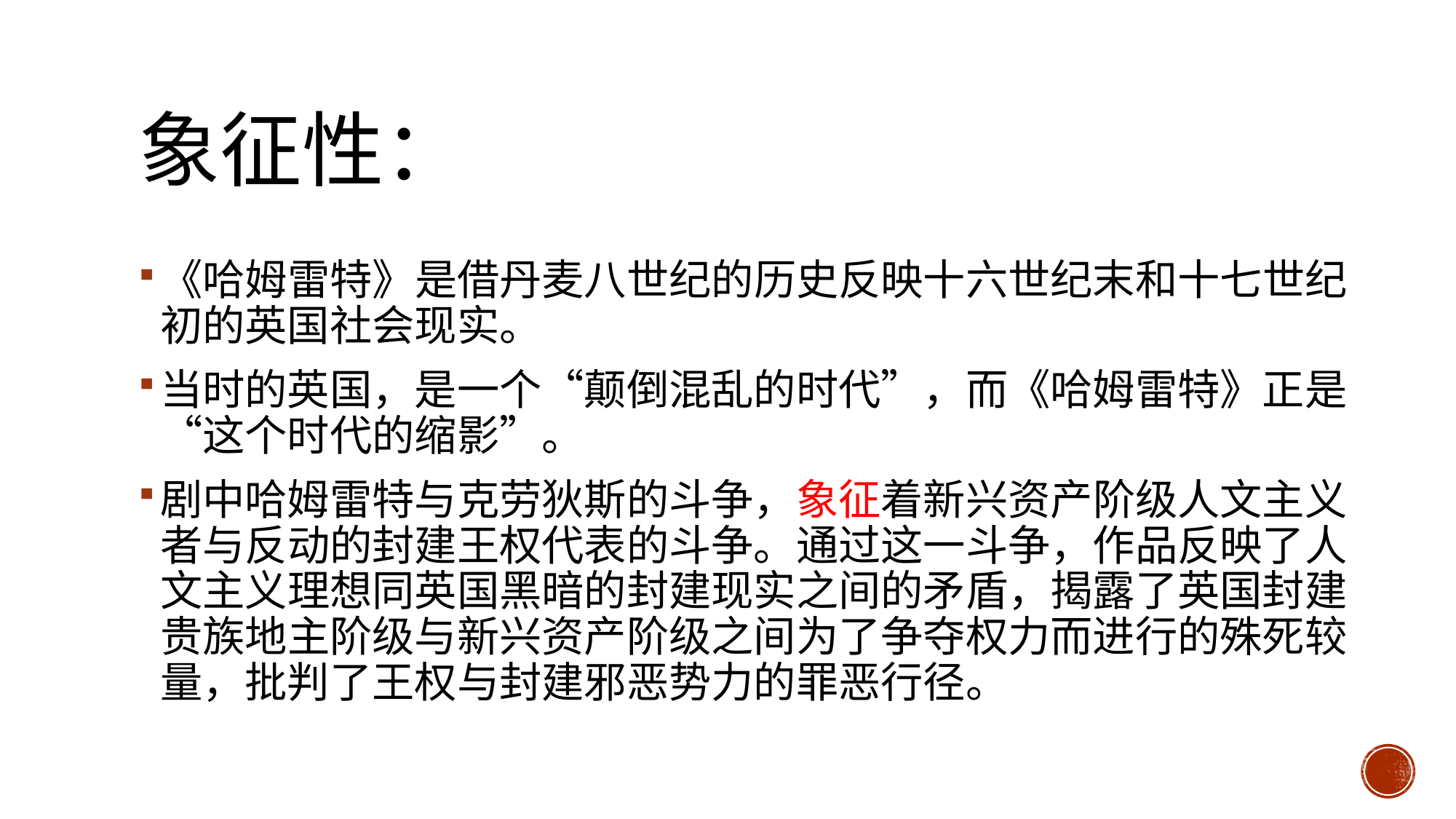

# 象征性：
《哈姆雷特》是借丹麦八世纪的历史反映十六世纪末和十七世纪初的英国社会现实。
当时的英国，是一个“颠倒混乱的时代”，而《哈姆雷特》正是“这个时代的缩影”。
剧中哈姆雷特与克劳狄斯的斗争，象征着新兴资产阶级人文主义者与反动的封建王权代表的斗争。通过这一斗争，作品反映了人文主义理想同英国黑暗的封建现实之间的矛盾，揭露了英国封建贵族地主阶级与新兴资产阶级之间为了争夺权力而进行的殊死较量，批判了王权与封建邪恶势力的罪恶行径。